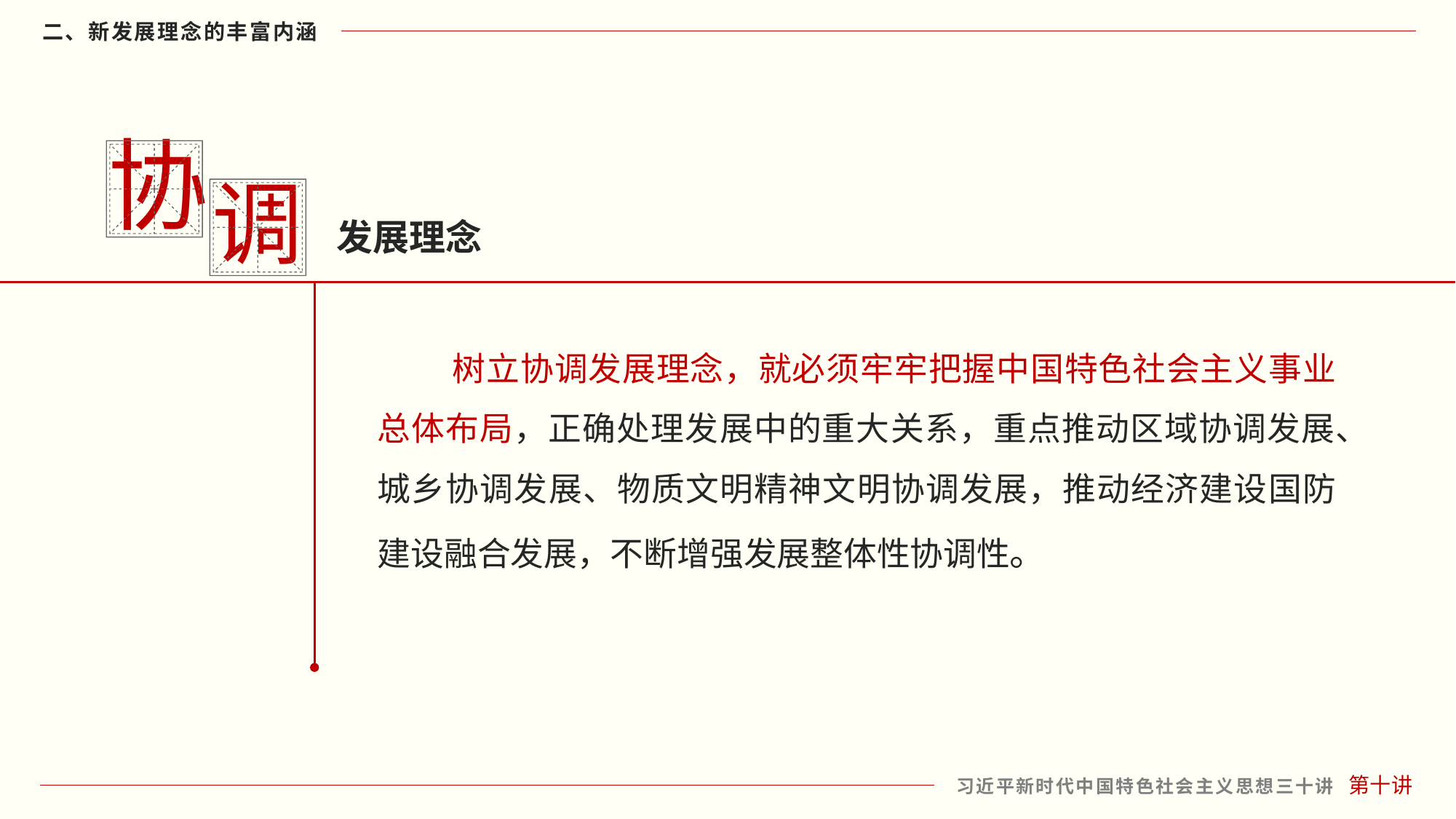

协

调

发展理念
树立协调发展理念，就必须牢牢把握中国特色社会主义事业总体布局，正确处理发展中的重大关系，重点推动区域协调发展、城乡协调发展、物质文明精神文明协调发展，推动经济建设国防建设融合发展，不断增强发展整体性协调性。